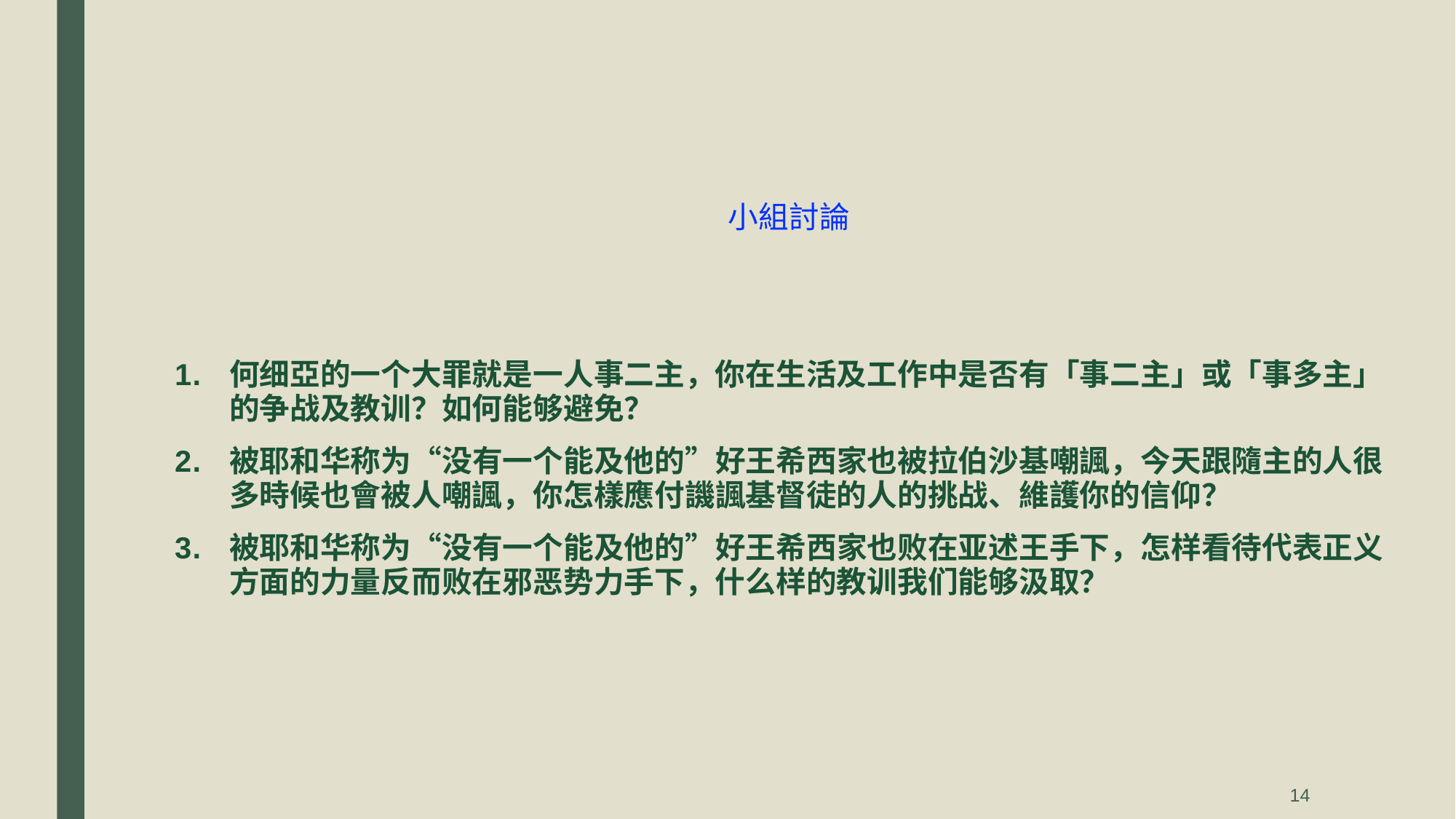

小組討論

何细亞的一个大罪就是一人事二主，你在生活及工作中是否有「事二主」或「事多主」的争战及教训？如何能够避免？
被耶和华称为“没有一个能及他的”好王希西家也被拉伯沙基嘲諷，今天跟隨主的人很多時候也會被人嘲諷，你怎樣應付譏諷基督徒的人的挑战、維護你的信仰？
被耶和华称为“没有一个能及他的”好王希西家也败在亚述王手下，怎样看待代表正义方面的力量反而败在邪恶势力手下，什么样的教训我们能够汲取？

14